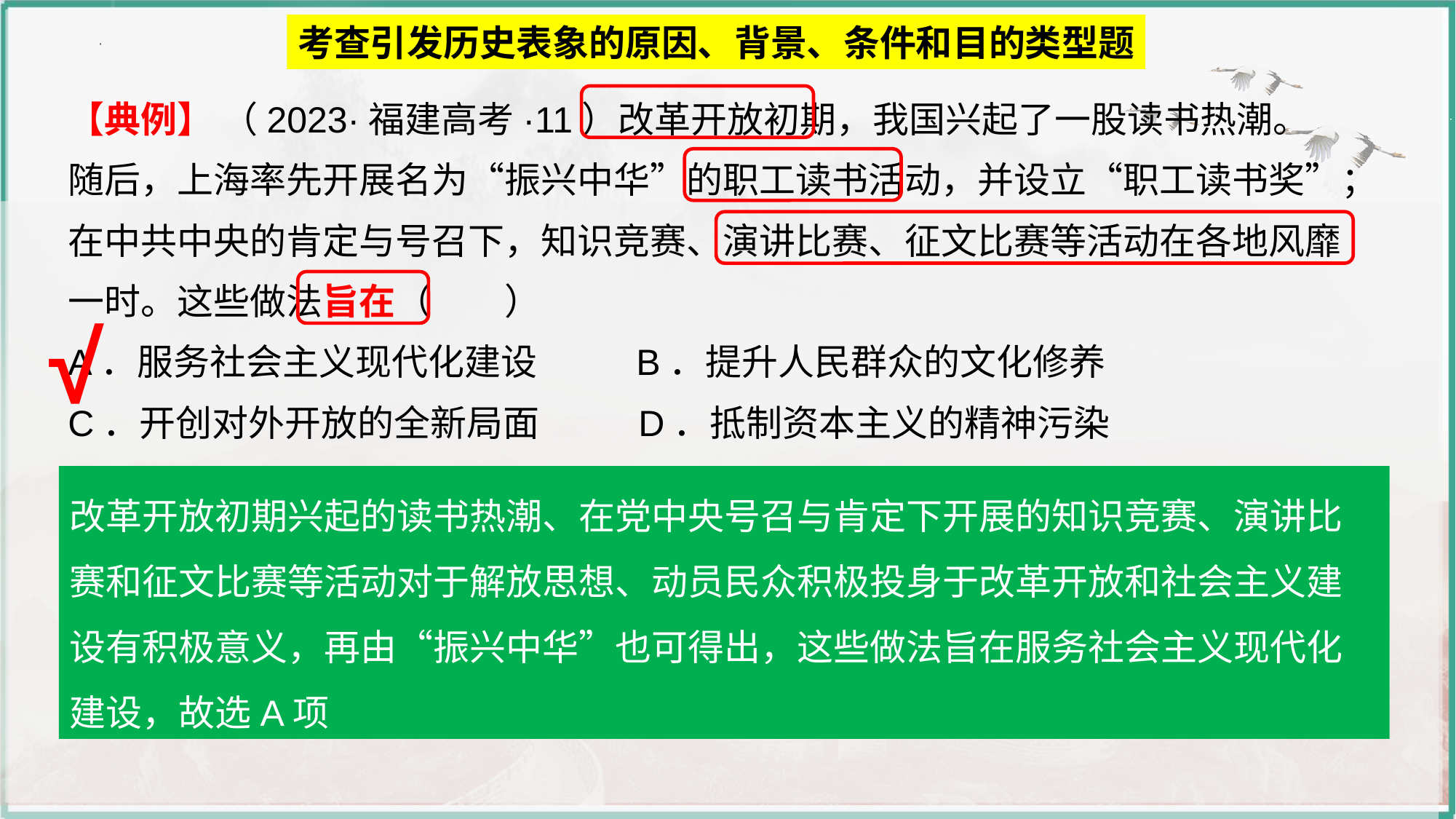

考查引发历史表象的原因、背景、条件和目的类型题
【典例】 （2023·福建高考·11）改革开放初期，我国兴起了一股读书热潮。随后，上海率先开展名为“振兴中华”的职工读书活动，并设立“职工读书奖”；在中共中央的肯定与号召下，知识竞赛、演讲比赛、征文比赛等活动在各地风靡一时。这些做法旨在（　　）
A．服务社会主义现代化建设           B．提升人民群众的文化修养
C．开创对外开放的全新局面           D．抵制资本主义的精神污染

√
改革开放初期兴起的读书热潮、在党中央号召与肯定下开展的知识竞赛、演讲比赛和征文比赛等活动对于解放思想、动员民众积极投身于改革开放和社会主义建设有积极意义，再由“振兴中华”也可得出，这些做法旨在服务社会主义现代化建设，故选A项